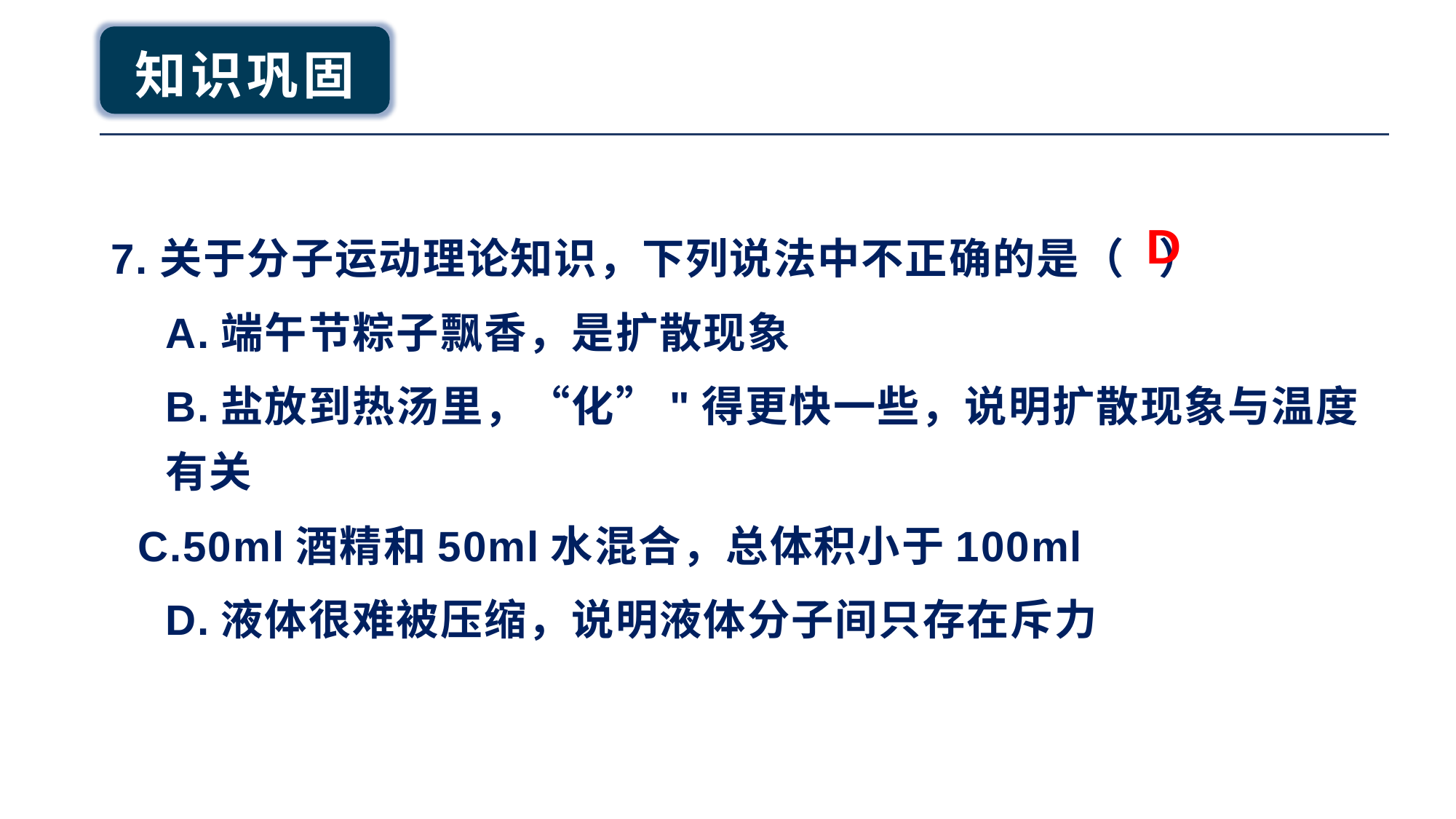

# 知识巩固

7.关于分子运动理论知识，下列说法中不正确的是（   ）
A.端午节粽子飘香，是扩散现象
B.盐放到热汤里，“化”"得更快一些，说明扩散现象与温度有关
  C.50ml酒精和50ml水混合，总体积小于100ml
D.液体很难被压缩，说明液体分子间只存在斥力
D